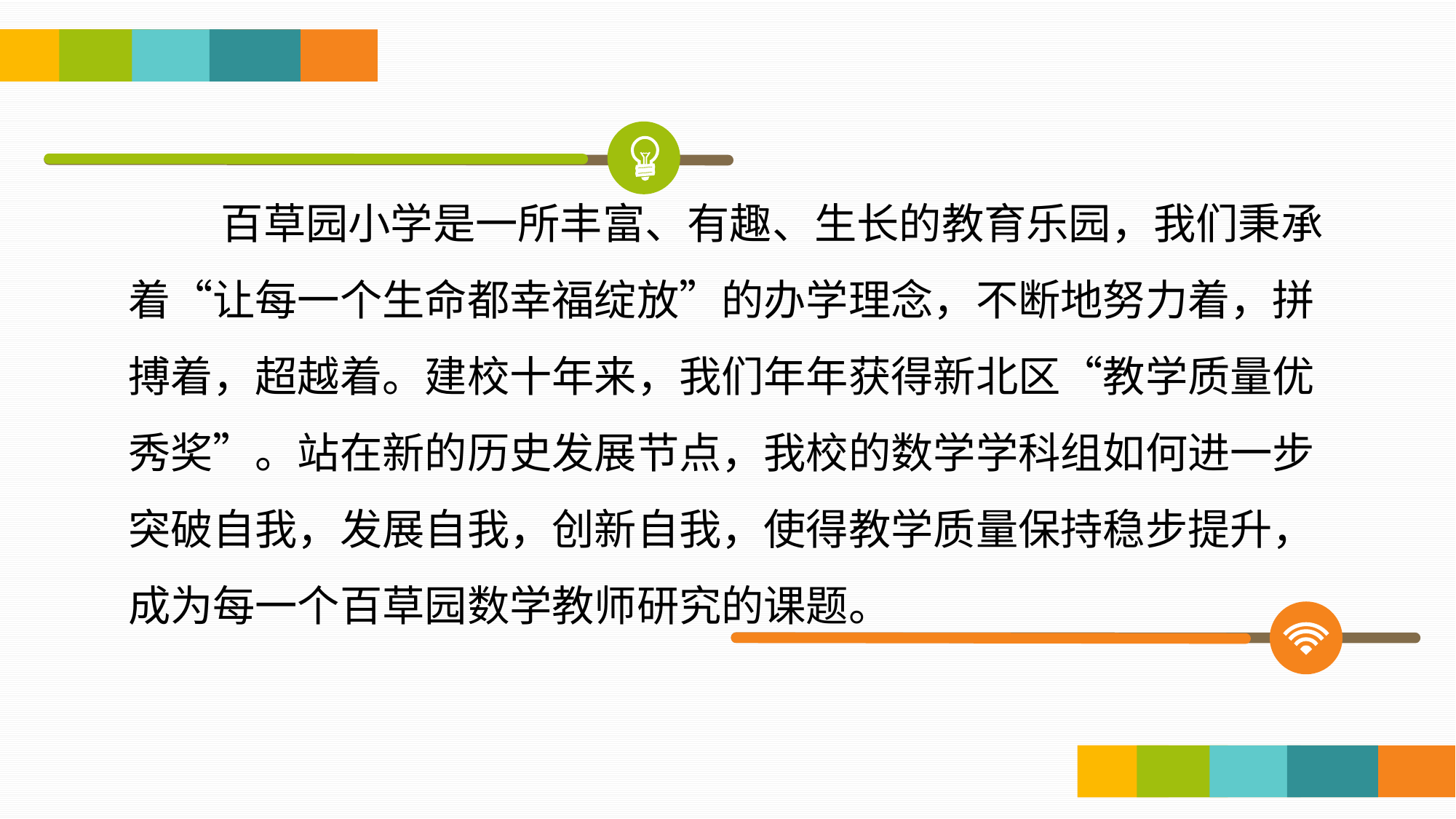

百草园小学是一所丰富、有趣、生长的教育乐园，我们秉承着“让每一个生命都幸福绽放”的办学理念，不断地努力着，拼搏着，超越着。建校十年来，我们年年获得新北区“教学质量优秀奖”。站在新的历史发展节点，我校的数学学科组如何进一步突破自我，发展自我，创新自我，使得教学质量保持稳步提升，成为每一个百草园数学教师研究的课题。